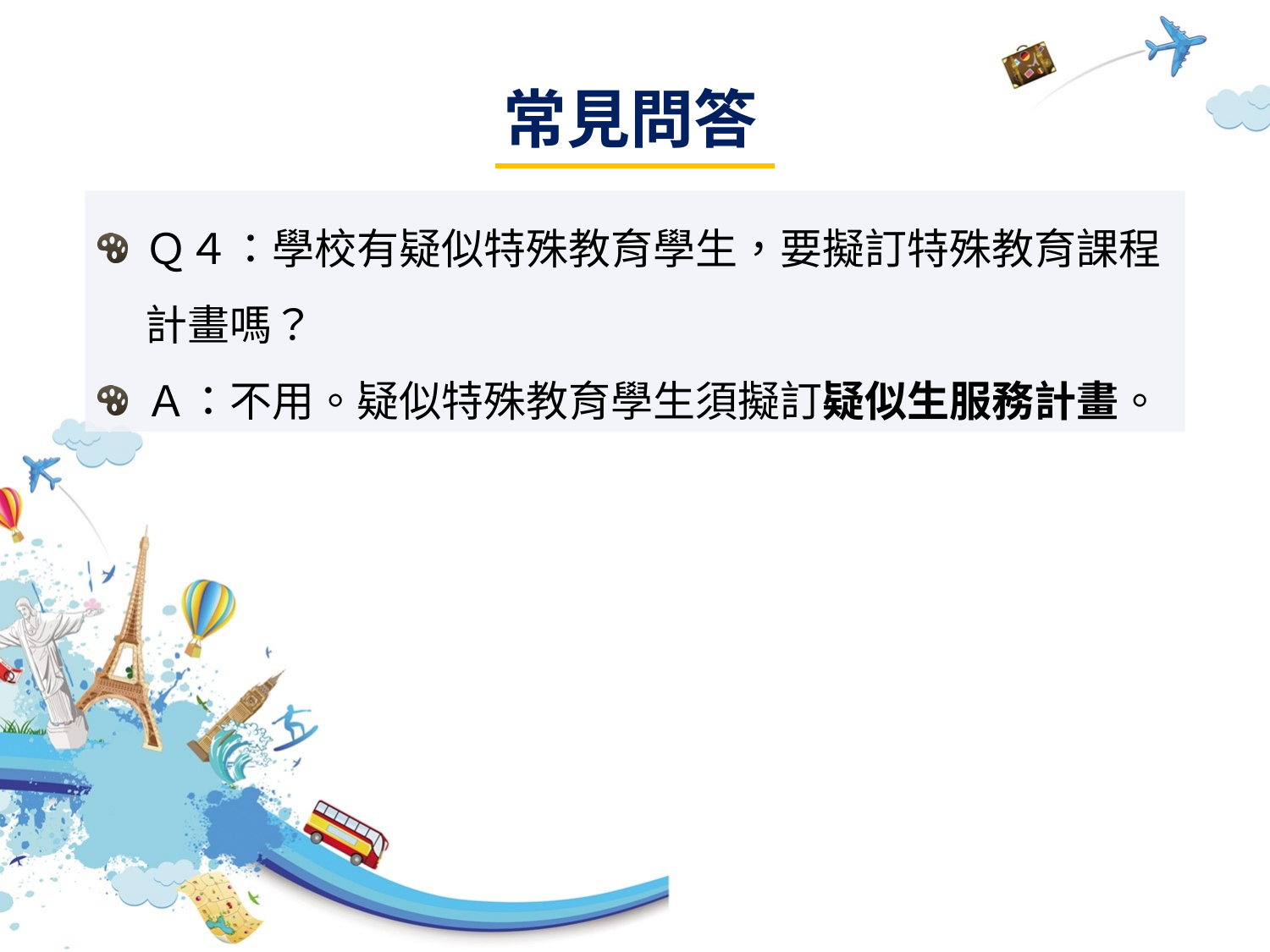

# 常見問答
Ｑ４：學校有疑似特殊教育學生，要擬訂特殊教育課程計畫嗎？
Ａ：不用。疑似特殊教育學生須擬訂疑似生服務計畫。